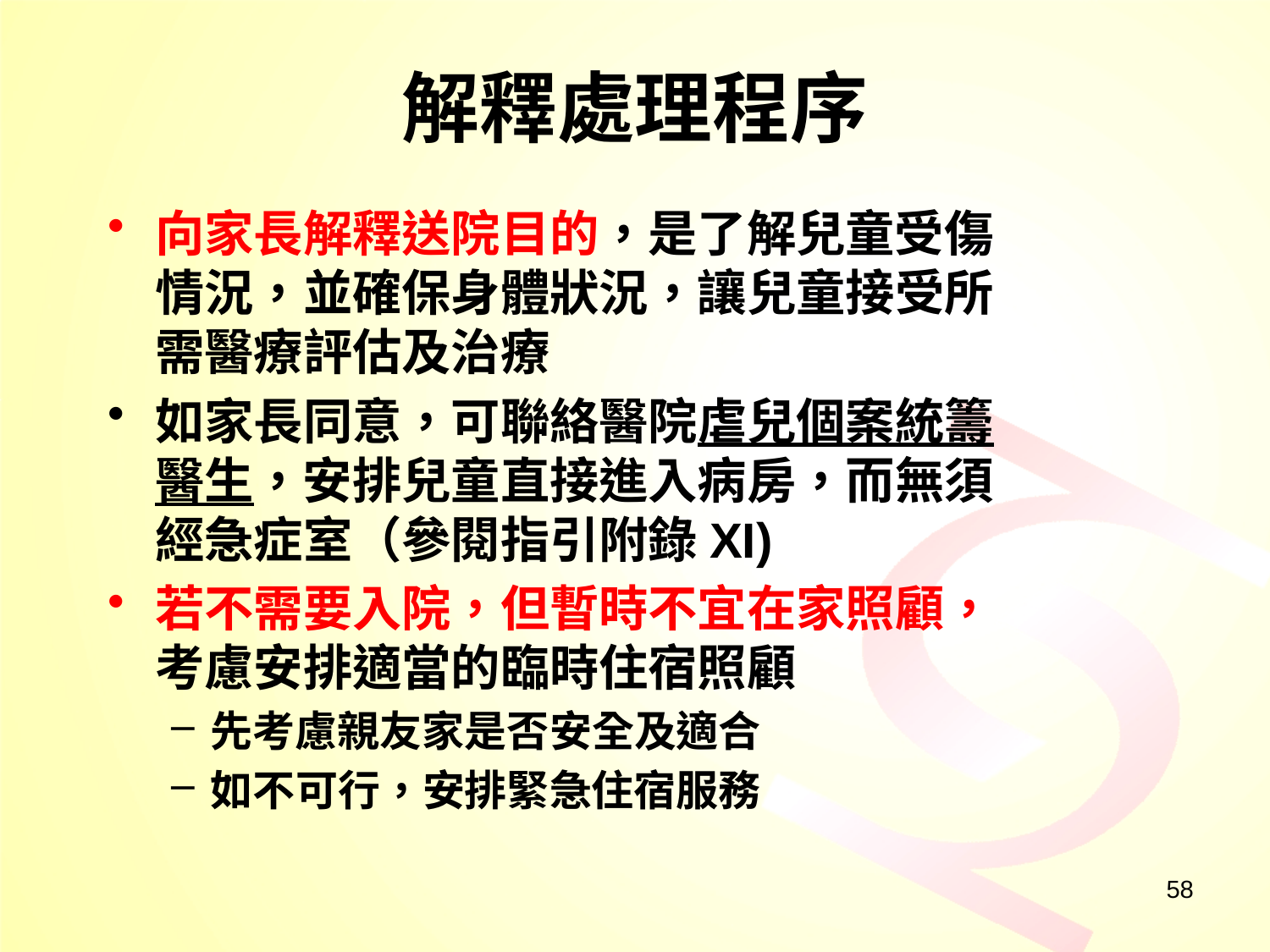

# 解釋處理程序
向家長解釋送院目的，是了解兒童受傷情況，並確保身體狀況，讓兒童接受所需醫療評估及治療
如家長同意，可聯絡醫院虐兒個案統籌醫生，安排兒童直接進入病房，而無須經急症室（參閱指引附錄XI)
若不需要入院，但暫時不宜在家照顧，考慮安排適當的臨時住宿照顧
先考慮親友家是否安全及適合
如不可行，安排緊急住宿服務

58